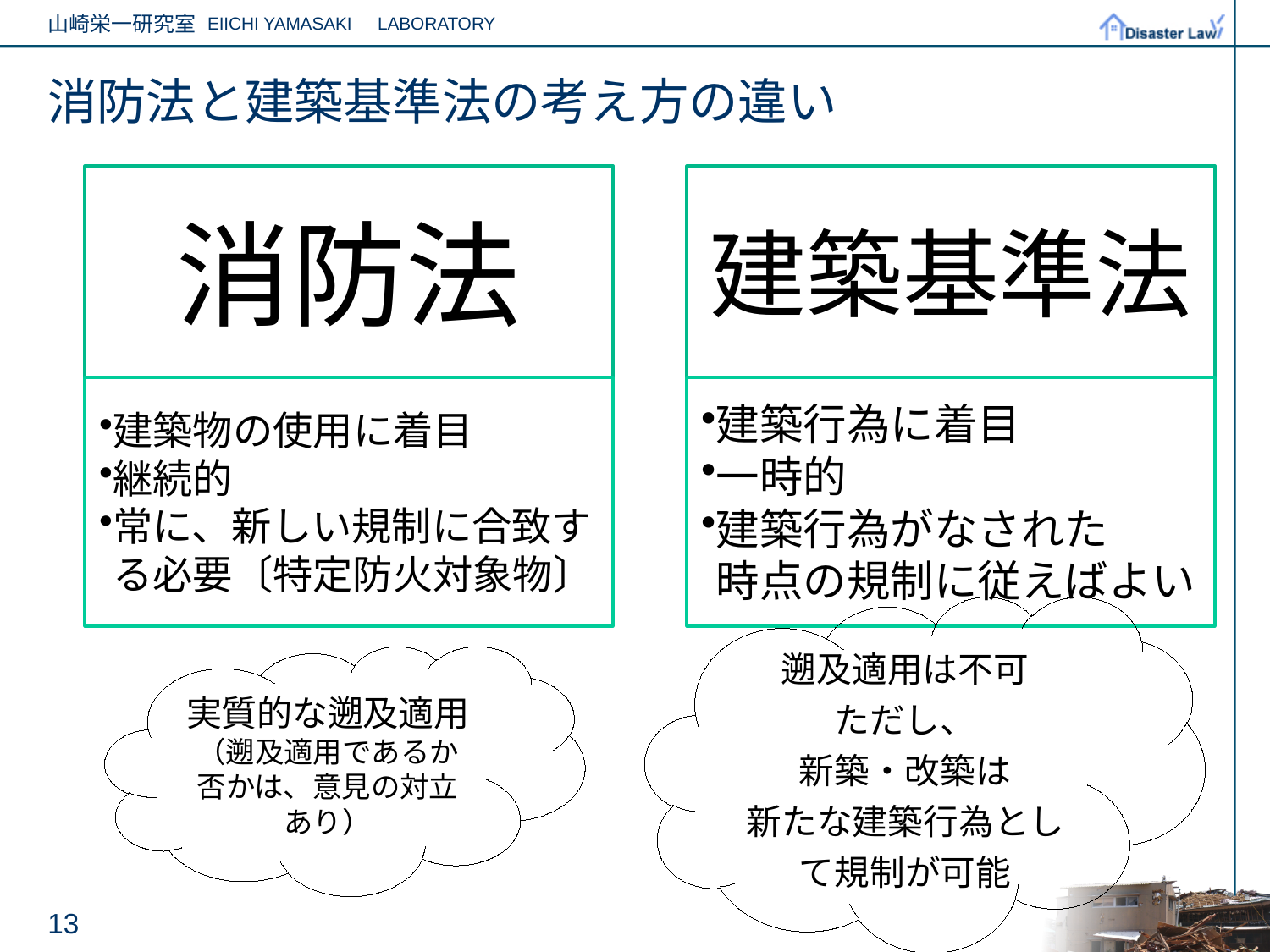

# 消防法と建築基準法の考え方の違い
消防法
建築物の使用に着目
継続的
建築基準法
建築行為に着目
一時的
常に、新しい規制に合致する必要〔特定防火対象物〕
建築行為がなされた　　時点の規制に従えばよい
遡及適用は不可
ただし、
新築・改築は
新たな建築行為として規制が可能
実質的な遡及適用
（遡及適用であるか否かは、意見の対立あり）
13